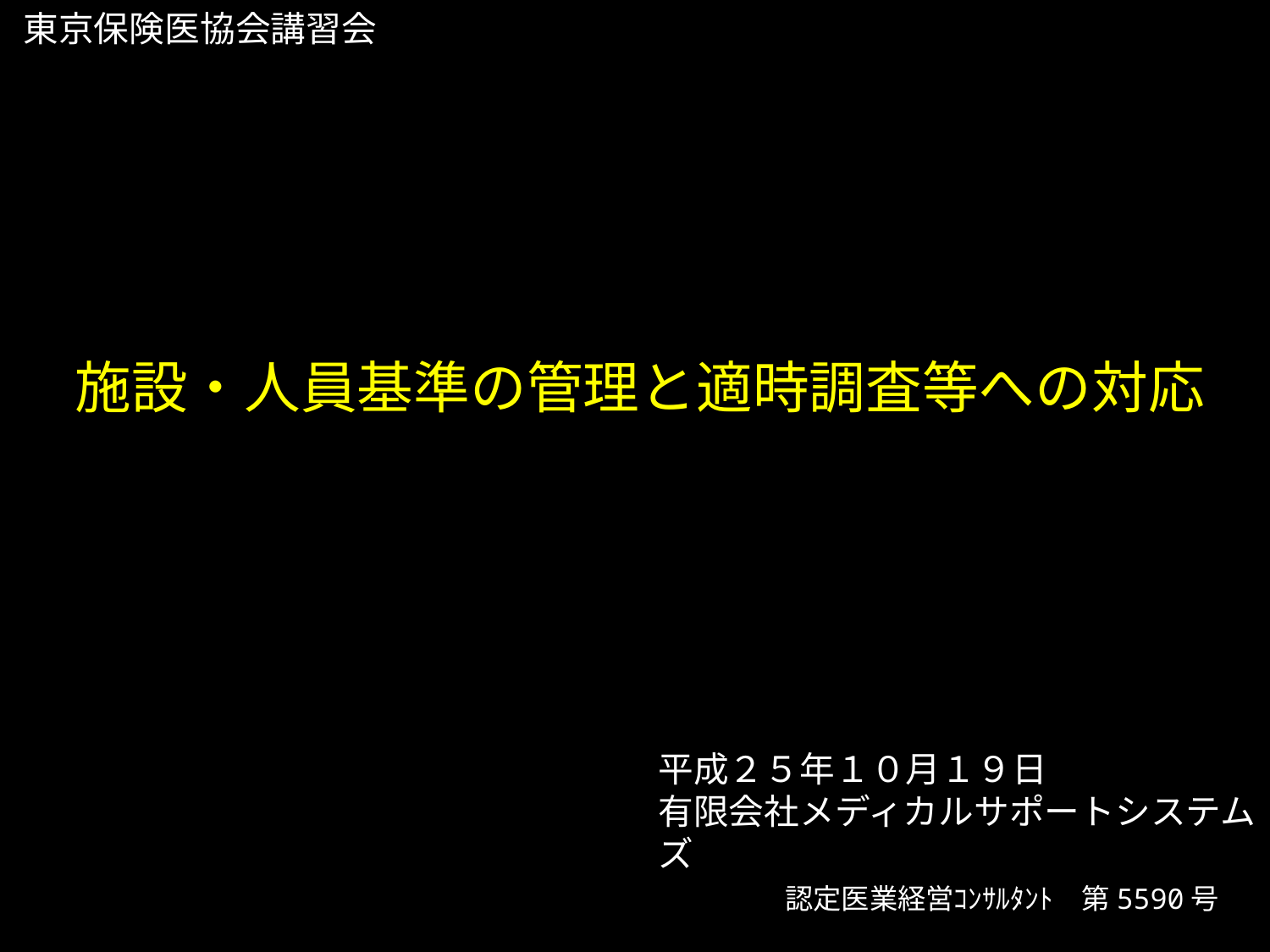

東京保険医協会講習会
# 施設・人員基準の管理と適時調査等への対応
平成２５年１０月１９日
有限会社メディカルサポートシステムズ
　　　　認定医業経営ｺﾝｻﾙﾀﾝﾄ　第5590号
　　　　　　　　細　谷　　邦　夫